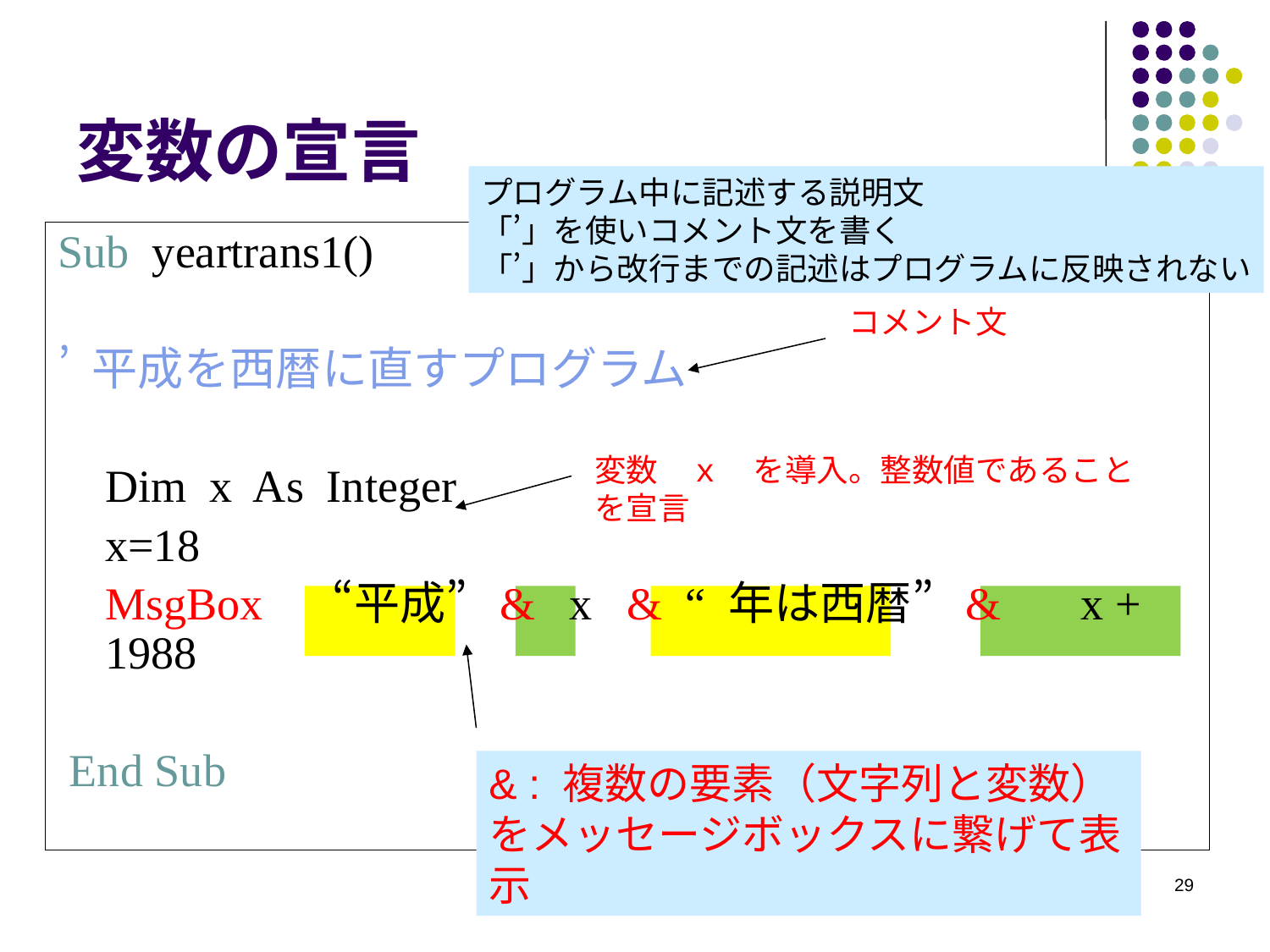

# 変数の宣言
プログラム中に記述する説明文
「’」を使いコメント文を書く
「’」から改行までの記述はプログラムに反映されない
Sub  yeartrans1()

’ 平成を西暦に直すプログラム

	Dim  x  As  Integer
 	x=18
	MsgBox 　“平成”  &   x   &  “ 年は西暦”  & 　x + 1988

 End Sub

コメント文

変数　ｘ　を導入。整数値であることを宣言

& : 複数の要素（文字列と変数）をメッセージボックスに繋げて表示
29